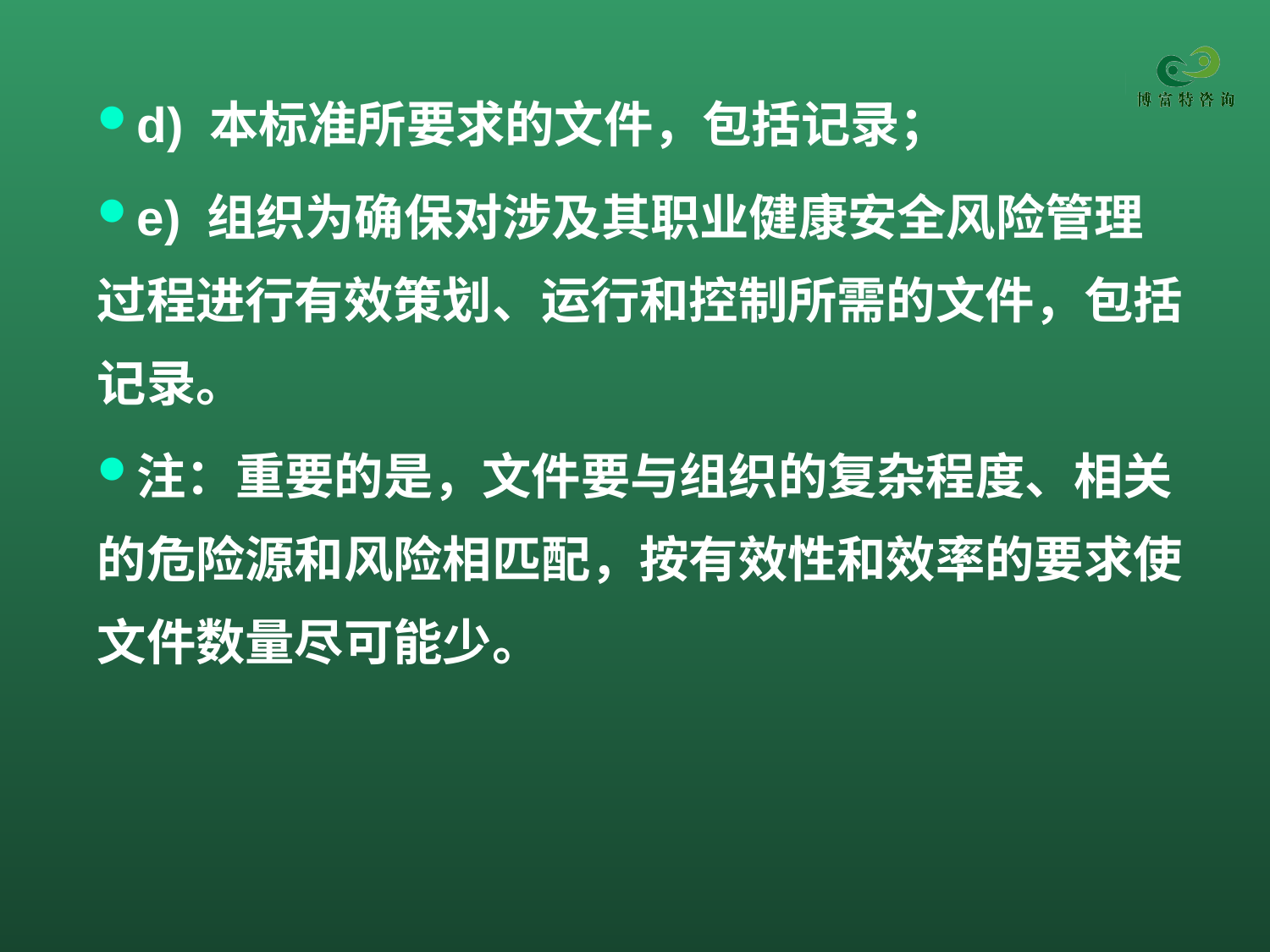

d) 本标准所要求的文件，包括记录；
e) 组织为确保对涉及其职业健康安全风险管理过程进行有效策划、运行和控制所需的文件，包括记录。
注：重要的是，文件要与组织的复杂程度、相关的危险源和风险相匹配，按有效性和效率的要求使文件数量尽可能少。